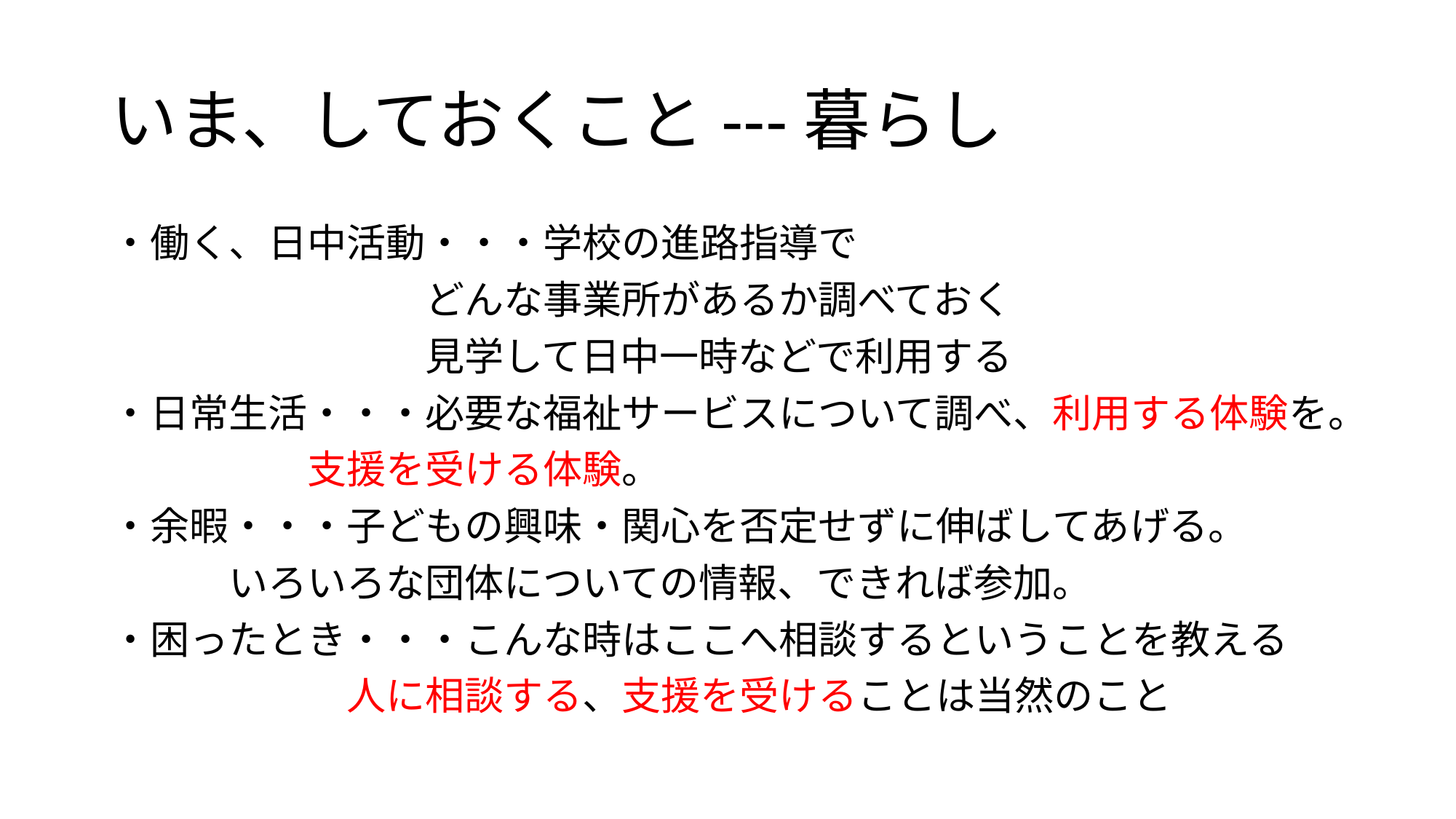

# いま、しておくこと---暮らし
・働く、日中活動・・・学校の進路指導で
　　　　　　　　どんな事業所があるか調べておく
　　　　　　　　見学して日中一時などで利用する
・日常生活・・・必要な福祉サービスについて調べ、利用する体験を。
　　　　　支援を受ける体験。
・余暇・・・子どもの興味・関心を否定せずに伸ばしてあげる。
　　　いろいろな団体についての情報、できれば参加。
・困ったとき・・・こんな時はここへ相談するということを教える
　　　　　　人に相談する、支援を受けることは当然のこと